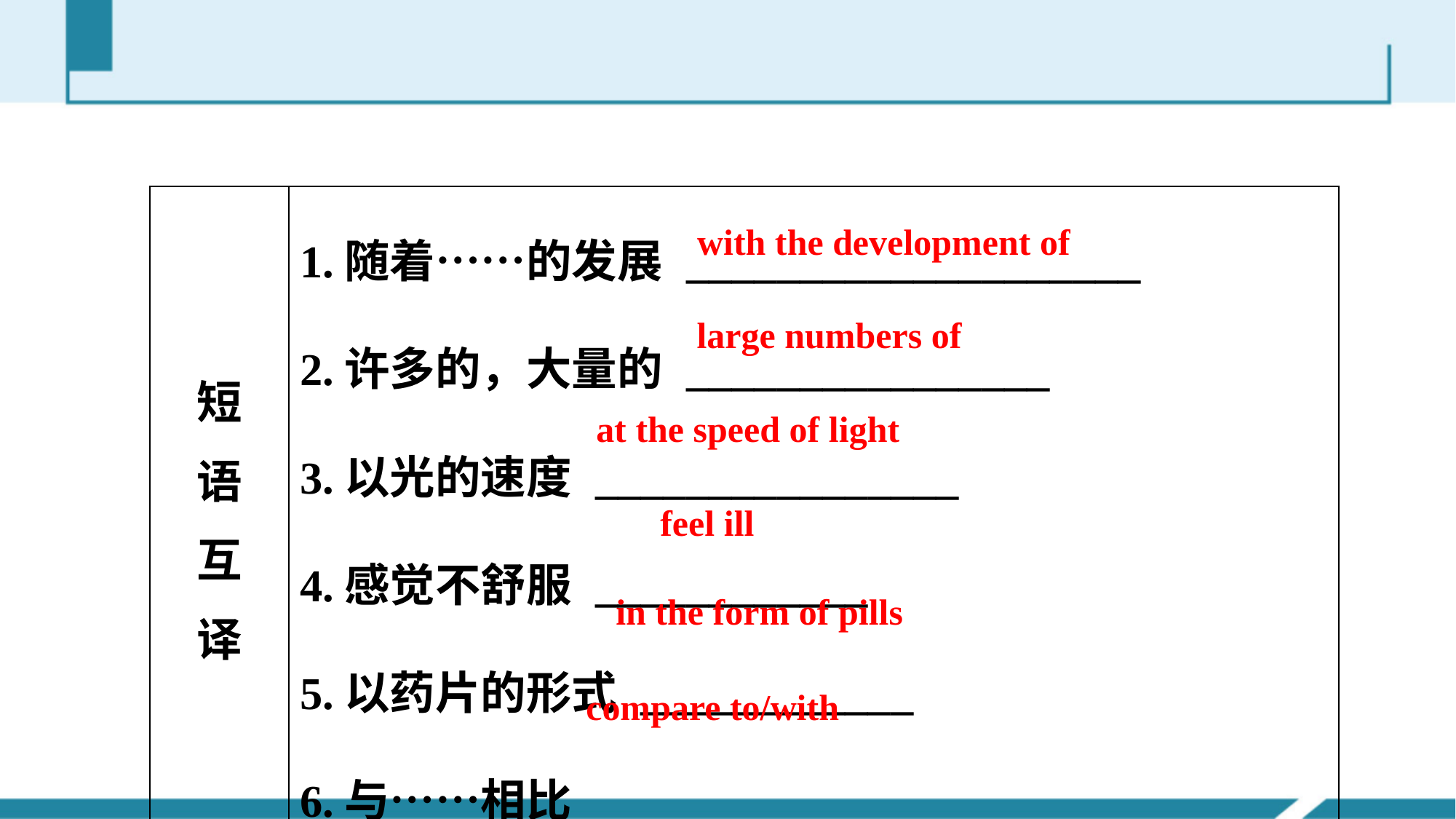

| 短 语 互 译 | 1.随着……的发展 \_\_\_\_\_\_\_\_\_\_\_\_\_\_\_\_\_\_\_\_ 2.许多的，大量的 \_\_\_\_\_\_\_\_\_\_\_\_\_\_\_\_ 3.以光的速度 \_\_\_\_\_\_\_\_\_\_\_\_\_\_\_\_ 4.感觉不舒服 \_\_\_\_\_\_\_\_\_\_\_\_ 5.以药片的形式 \_\_\_\_\_\_\_\_\_\_\_\_ 6.与……相比 \_\_\_\_\_\_\_\_\_\_\_\_ |
| --- | --- |
with the development of
large numbers of
at the speed of light
feel ill
in the form of pills
compare to/with